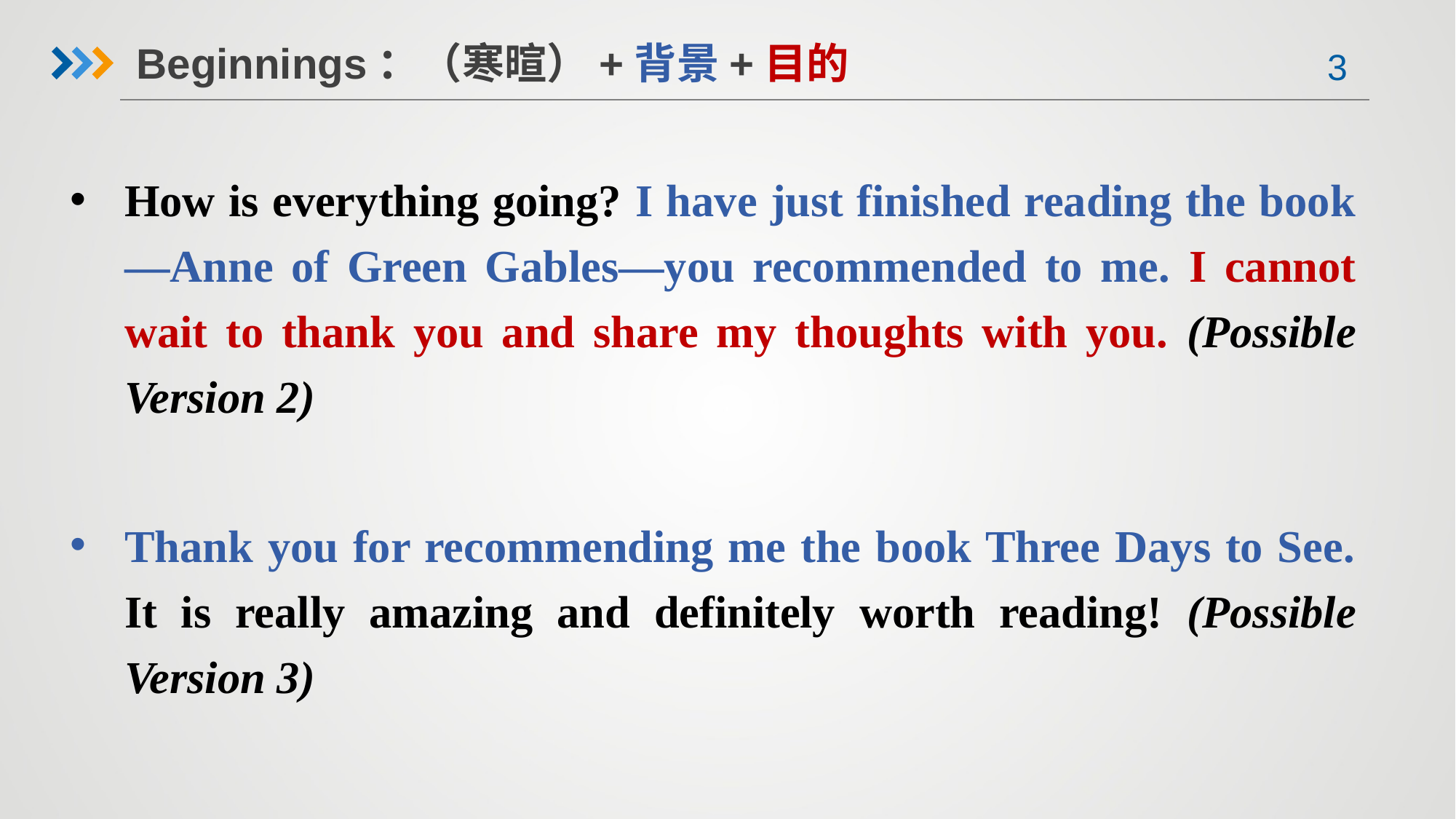

Beginnings：（寒暄）+背景+目的
How is everything going? I have just finished reading the book—Anne of Green Gables—you recommended to me. I cannot wait to thank you and share my thoughts with you. (Possible Version 2)

Thank you for recommending me the book Three Days to See. It is really amazing and definitely worth reading! (Possible Version 3)